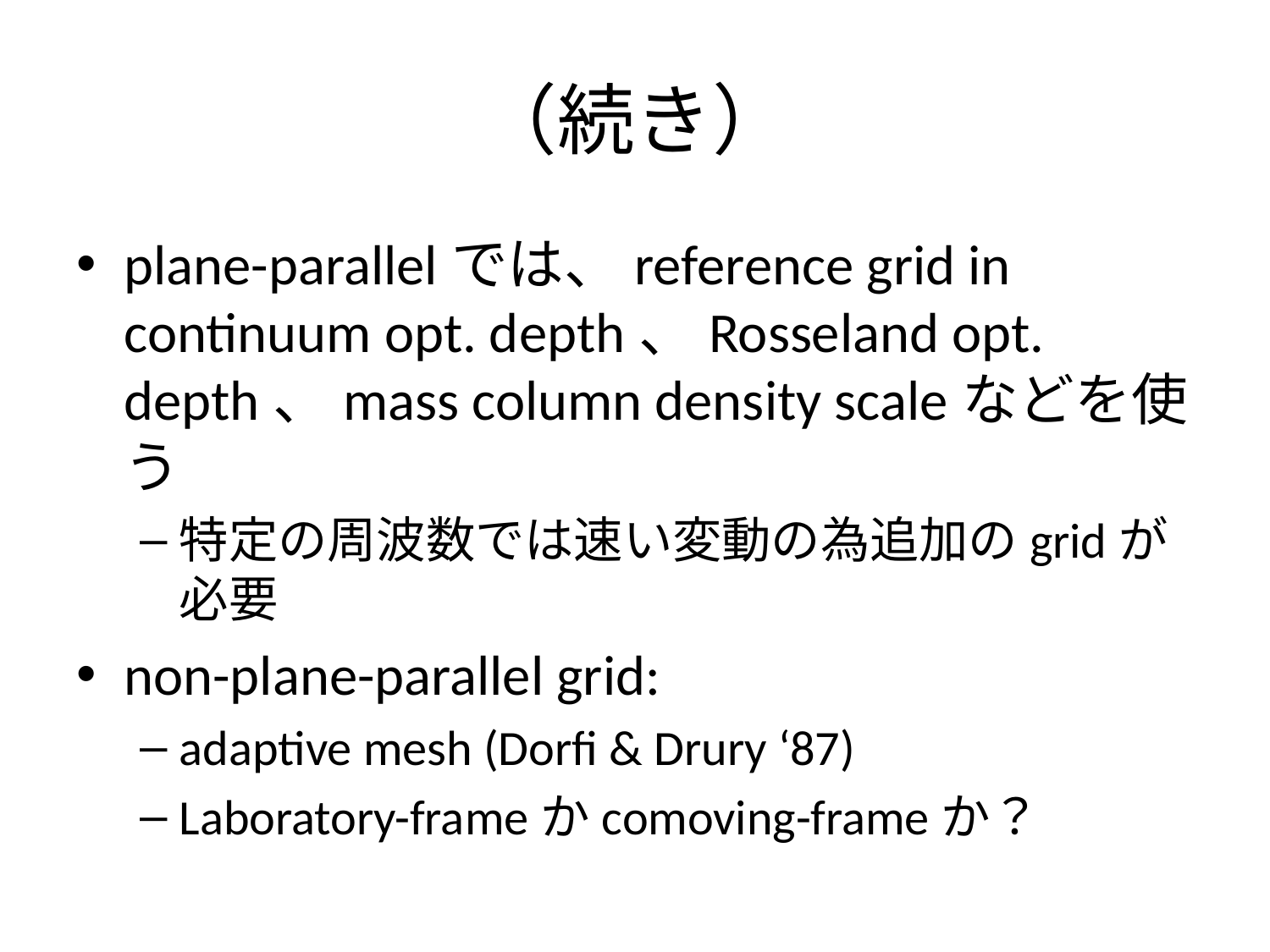

# （続き）
plane-parallelでは、reference grid in continuum opt. depth、Rosseland opt. depth、mass column density scaleなどを使う
特定の周波数では速い変動の為追加のgridが必要
non-plane-parallel grid:
adaptive mesh (Dorfi & Drury ‘87)
Laboratory-frameかcomoving-frameか？